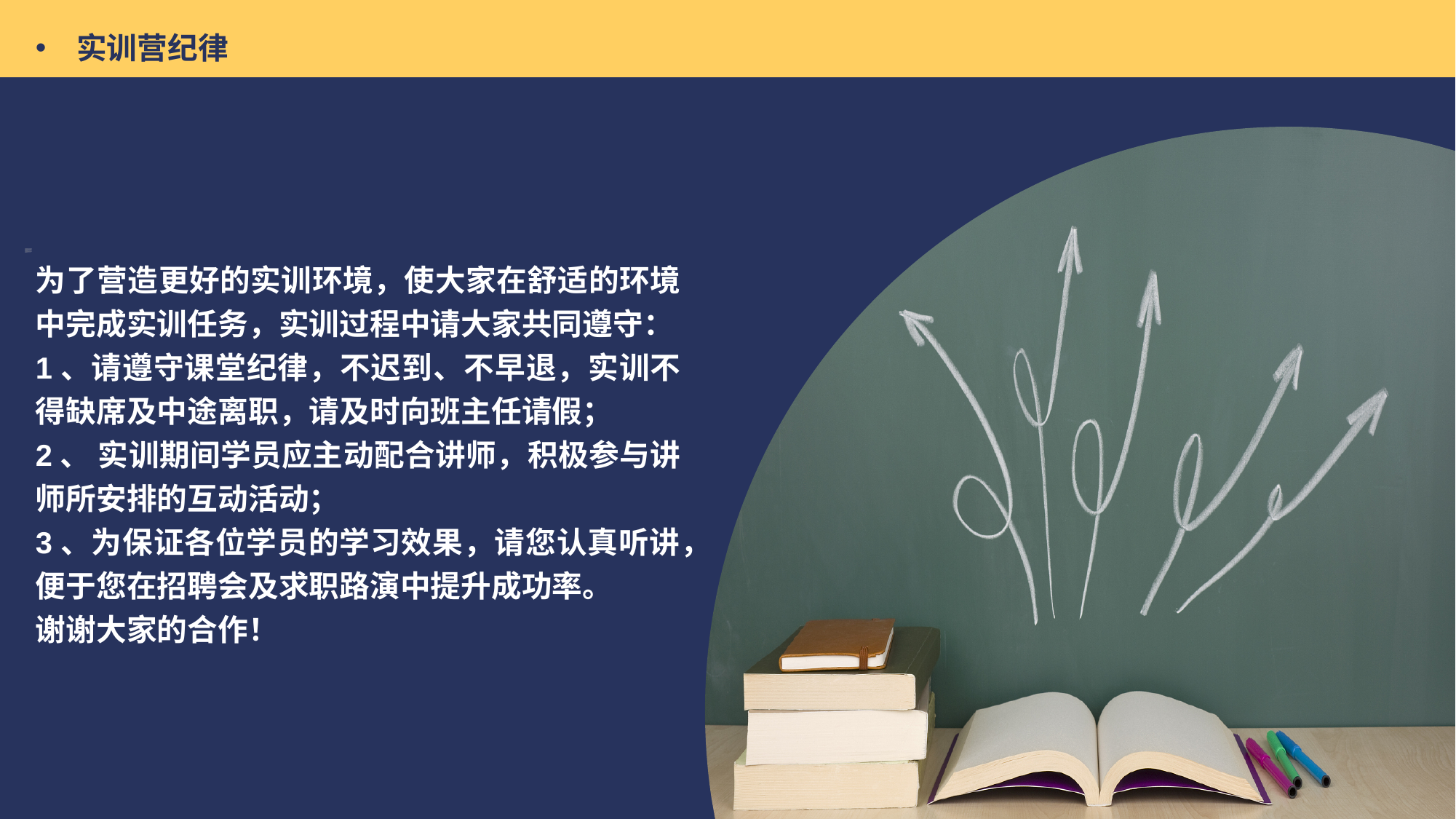

实训营纪律

为了营造更好的实训环境，使大家在舒适的环境中完成实训任务，实训过程中请大家共同遵守：
1、请遵守课堂纪律，不迟到、不早退，实训不得缺席及中途离职，请及时向班主任请假；
2、 实训期间学员应主动配合讲师，积极参与讲师所安排的互动活动；
3、为保证各位学员的学习效果，请您认真听讲，便于您在招聘会及求职路演中提升成功率。
谢谢大家的合作！